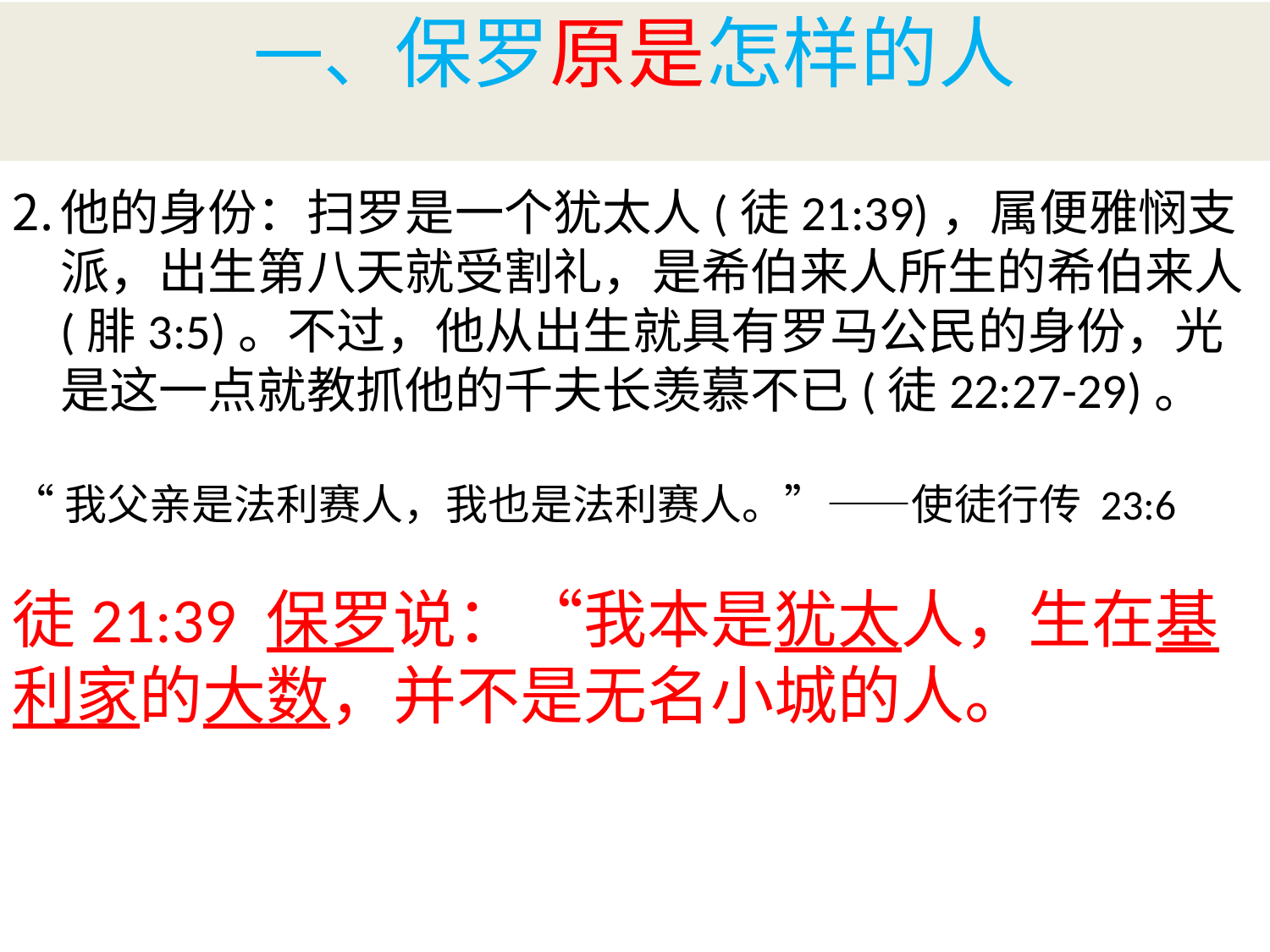

# 一、保罗原是怎样的人
他的身份：扫罗是一个犹太人(徒21:39)，属便雅悯支派，出生第八天就受割礼，是希伯来人所生的希伯来人(腓3:5)。不过，他从出生就具有罗马公民的身份，光是这一点就教抓他的千夫长羡慕不已(徒22:27-29)。

“我父亲是法利赛人，我也是法利赛人。”——使徒行传 23:6

徒21:39 保罗说：“我本是犹太人，生在基利家的大数，并不是无名小城的人。